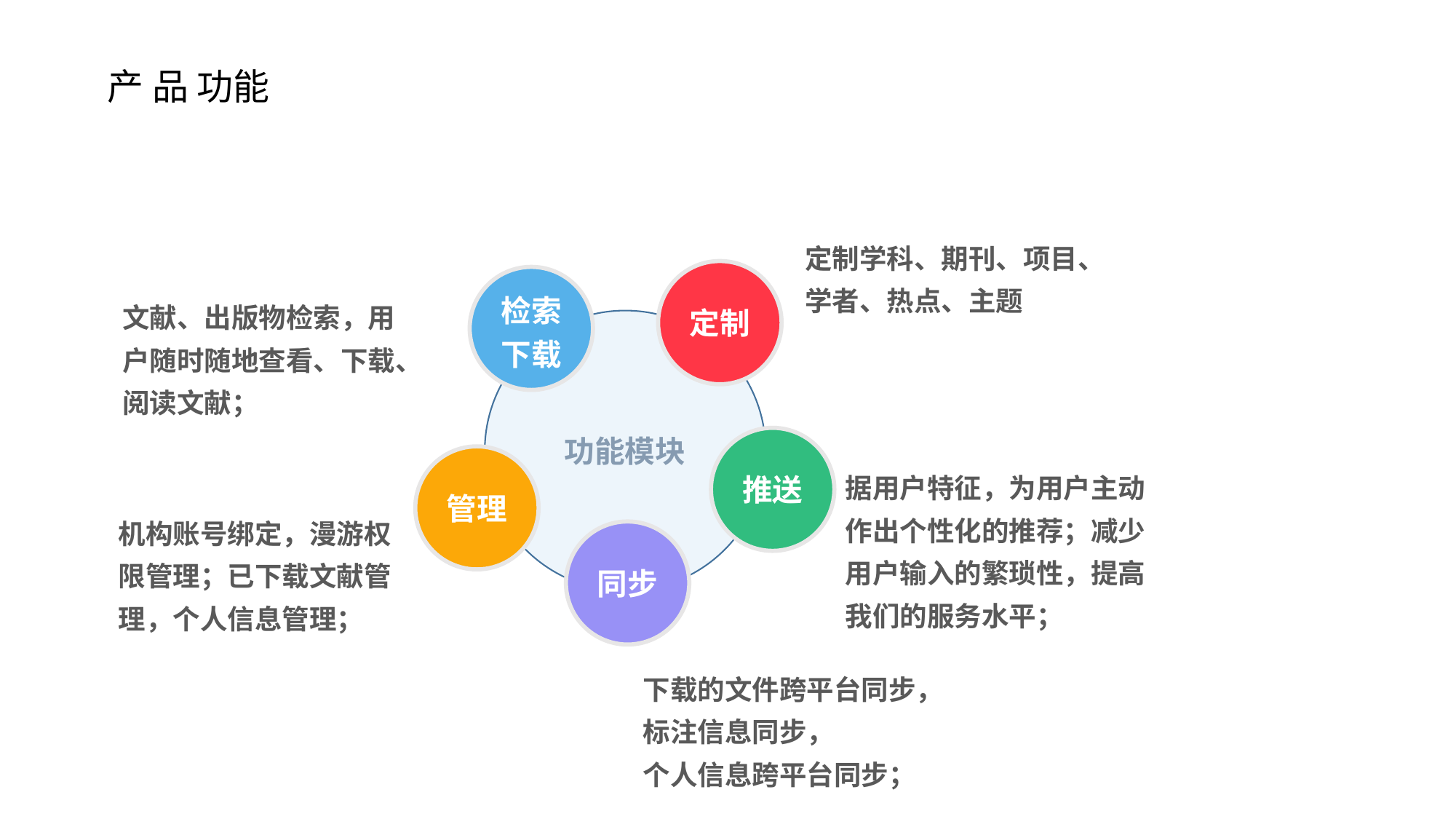

产 品 功能
定制学科、期刊、项目、学者、热点、主题
定制
检索
下载
文献、出版物检索，用户随时随地查看、下载、阅读文献；
功能模块
推送
管理
据用户特征，为用户主动作出个性化的推荐；减少用户输入的繁琐性，提高我们的服务水平；
机构账号绑定，漫游权限管理；已下载文献管理，个人信息管理；
同步
下载的文件跨平台同步，标注信息同步，
个人信息跨平台同步；